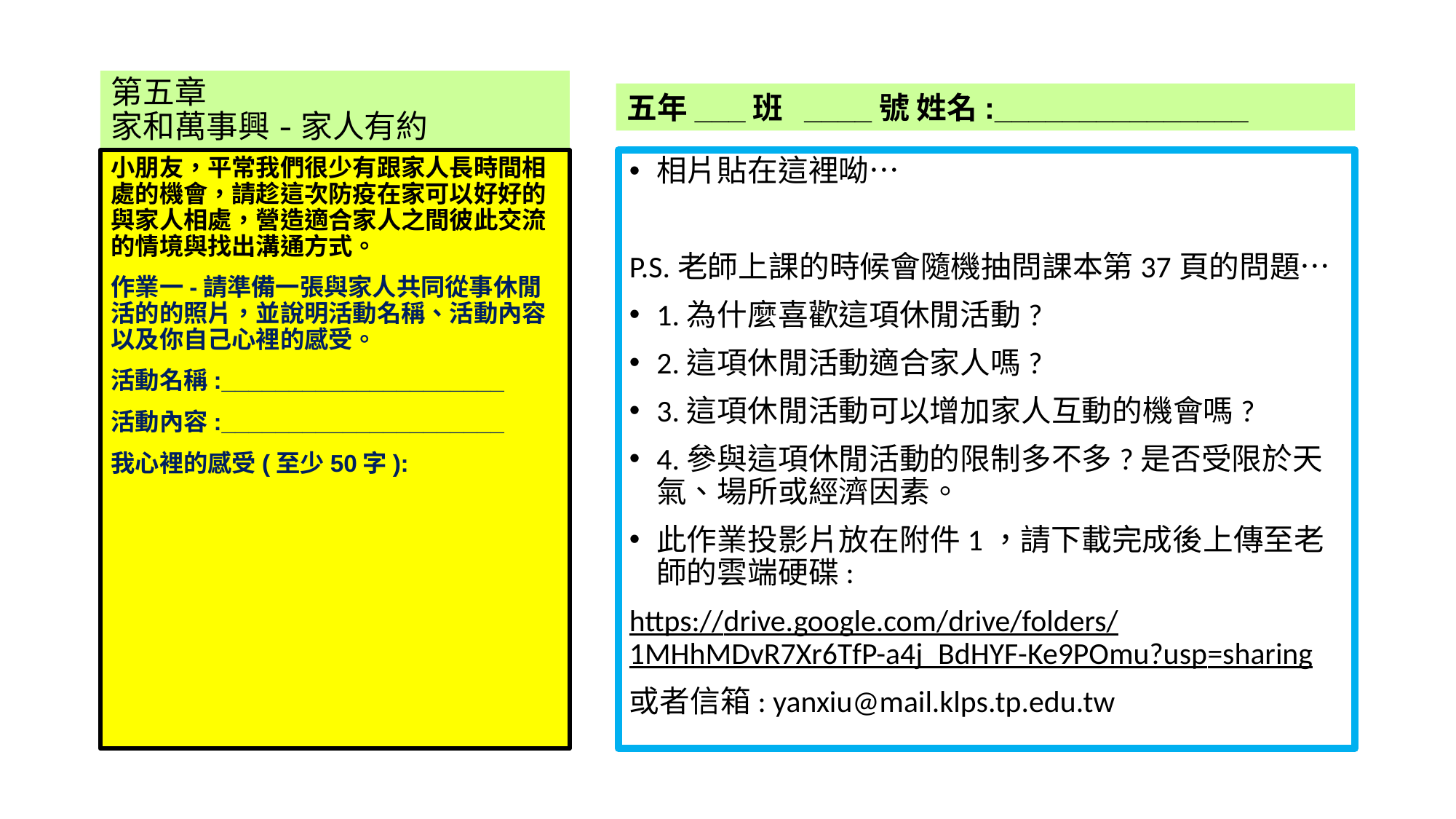

# 第五章 家和萬事興-家人有約
五年___班  ____號 姓名:_______________
相片貼在這裡呦…

P.S.老師上課的時候會隨機抽問課本第37頁的問題…
1.為什麼喜歡這項休閒活動?
2.這項休閒活動適合家人嗎?
3.這項休閒活動可以增加家人互動的機會嗎?
4.參與這項休閒活動的限制多不多?是否受限於天氣、場所或經濟因素。
此作業投影片放在附件1，請下載完成後上傳至老師的雲端硬碟:
https://drive.google.com/drive/folders/1MHhMDvR7Xr6TfP-a4j_BdHYF-Ke9POmu?usp=sharing
或者信箱: yanxiu@mail.klps.tp.edu.tw

小朋友，平常我們很少有跟家人長時間相處的機會，請趁這次防疫在家可以好好的與家人相處，營造適合家人之間彼此交流的情境與找出溝通方式。
作業一-請準備一張與家人共同從事休閒活的的照片，並說明活動名稱、活動內容以及你自己心裡的感受。
活動名稱:_____________________
活動內容:_____________________
我心裡的感受(至少50字):